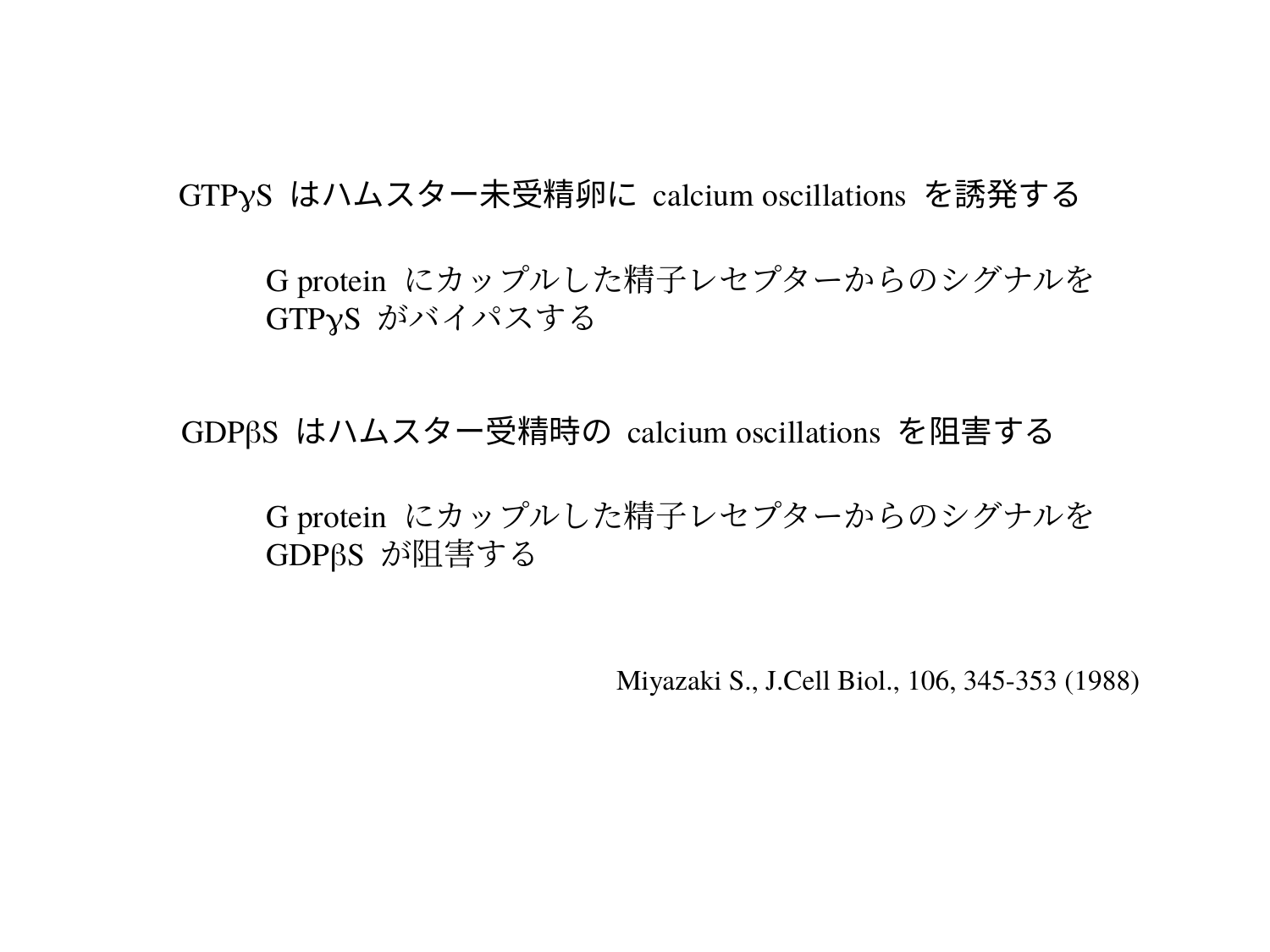

GTPγS はハムスター未受精卵に calcium oscillations を誘発する
G protein にカップルした精子レセプターからのシグナルを GTPγS がバイパスする
GDPβS はハムスター受精時の calcium oscillations を阻害する
G protein にカップルした精子レセプターからのシグナルを GDPβS が阻害する
Miyazaki S., J.Cell Biol., 106, 345-353 (1988)